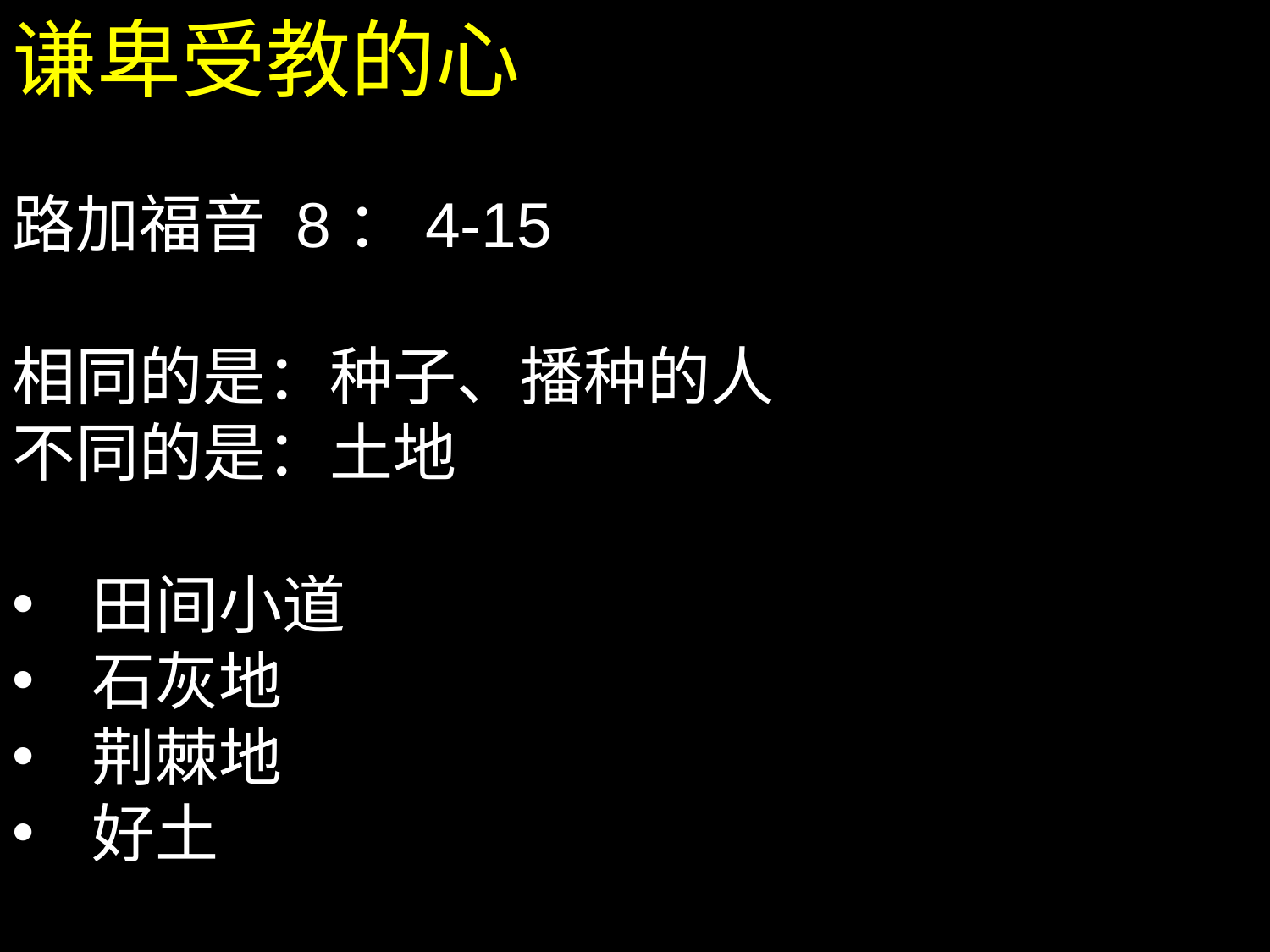

谦卑受教的心

路加福音 8：4-15

相同的是：种子、播种的人
不同的是：土地

田间小道
石灰地
荆棘地
好土